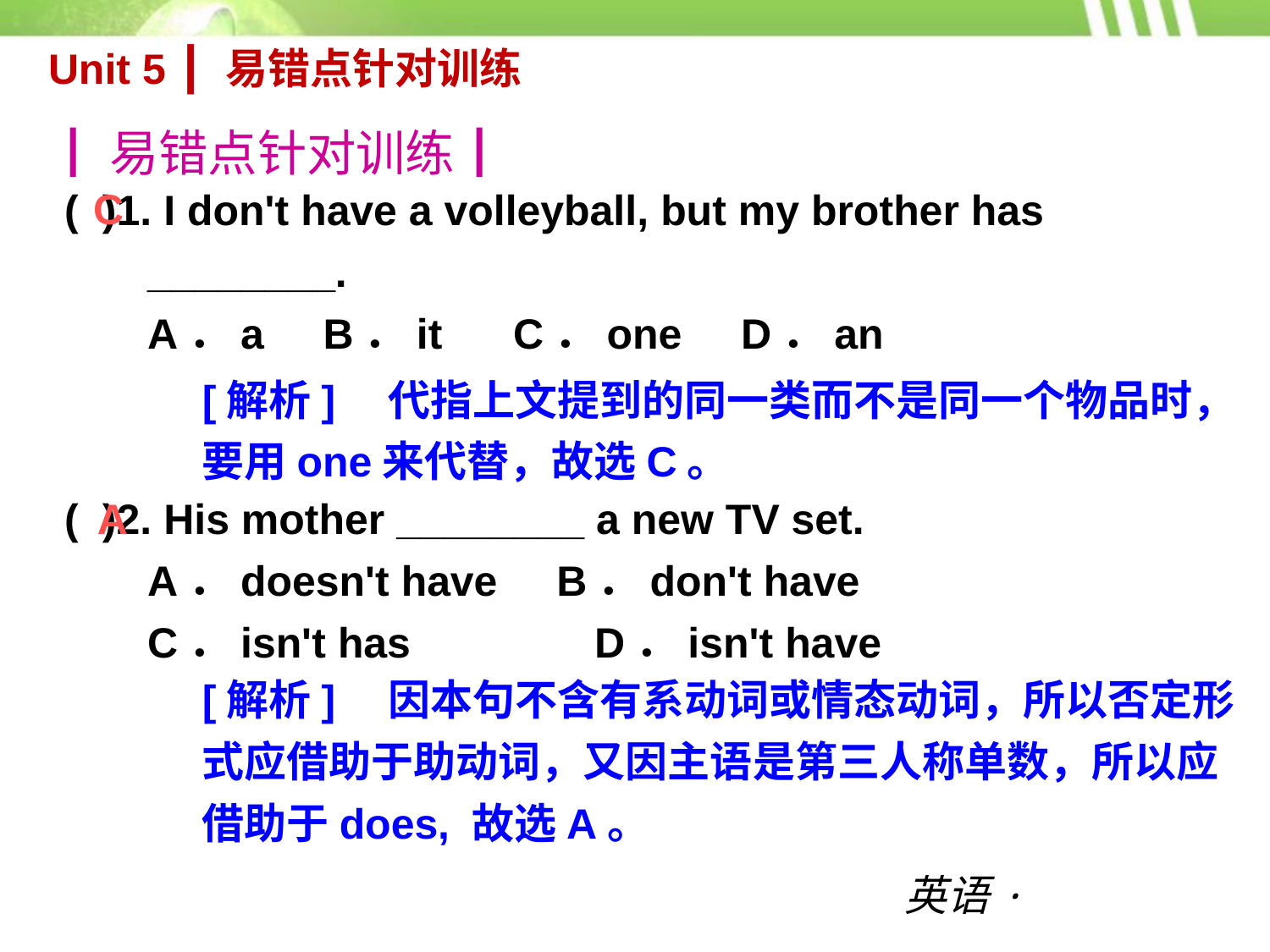

Unit 5 ┃ 易错点针对训练
┃易错点针对训练┃
(  )1. I don't have a volleyball, but my brother has
       ________.
       A．a     B．it      C．one     D．an

(  )2. His mother ________ a new TV set.
       A．doesn't have     B．don't have
       C．isn't has   	     D．isn't have

C
[解析]　代指上文提到的同一类而不是同一个物品时，
要用one来代替，故选C。
A
[解析]　因本句不含有系动词或情态动词，所以否定形
式应借助于助动词，又因主语是第三人称单数，所以应
借助于does, 故选A。
英语·新课标（RJ）